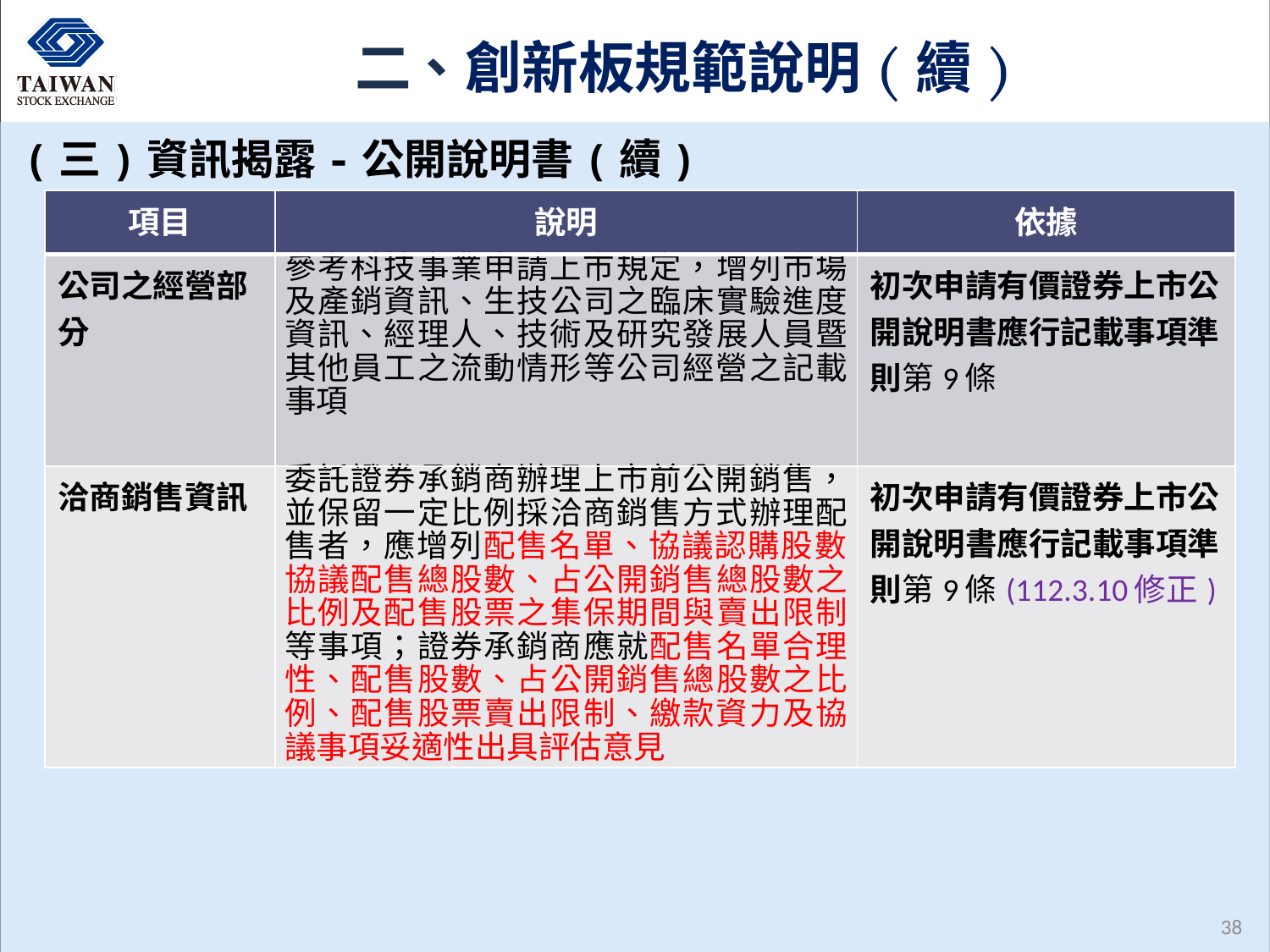

# 二、創新板規範說明(續)
(三)資訊揭露-公開說明書(續)
| 項目 | 說明 | 依據 |
| --- | --- | --- |
| 公司之經營部分 | 參考科技事業申請上市規定，增列市場及產銷資訊、生技公司之臨床實驗進度資訊、經理人、技術及研究發展人員暨其他員工之流動情形等公司經營之記載事項 | 初次申請有價證券上市公開說明書應行記載事項準則第9條 |
| 洽商銷售資訊 | 委託證券承銷商辦理上市前公開銷售，並保留一定比例採洽商銷售方式辦理配售者，應增列配售名單、協議認購股數、協議配售總股數、占公開銷售總股數之比例及配售股票之集保期間與賣出限制等事項；證券承銷商應就配售名單合理性、配售股數、占公開銷售總股數之比例、配售股票賣出限制、繳款資力及協議事項妥適性出具評估意見 | 初次申請有價證券上市公開說明書應行記載事項準則第9條(112.3.10修正) |
38